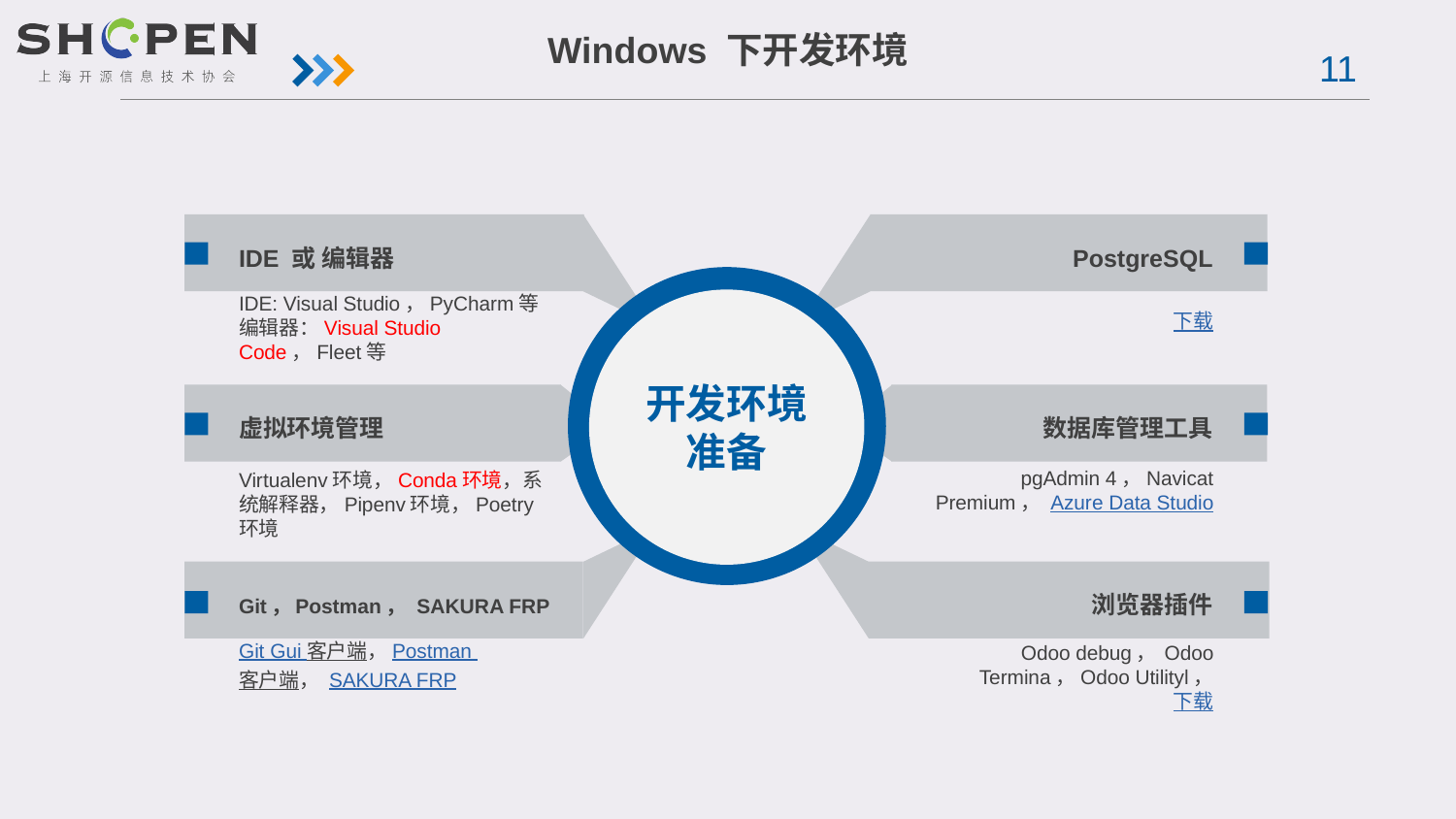

Windows 下开发环境

IDE 或 编辑器
PostgreSQL

开发环境
准备
IDE: Visual Studio，PyCharm等
编辑器：Visual Studio Code，Fleet等
下载

虚拟环境管理
数据库管理工具

pgAdmin 4，Navicat Premium， Azure Data Studio

Virtualenv环境，Conda环境，系统解释器，Pipenv环境，Poetry 环境

Git，Postman， SAKURA FRP

浏览器插件

Git Gui 客户端，Postman 客户端， SAKURA FRP
Odoo debug， Odoo Termina，Odoo Utilityl，下载